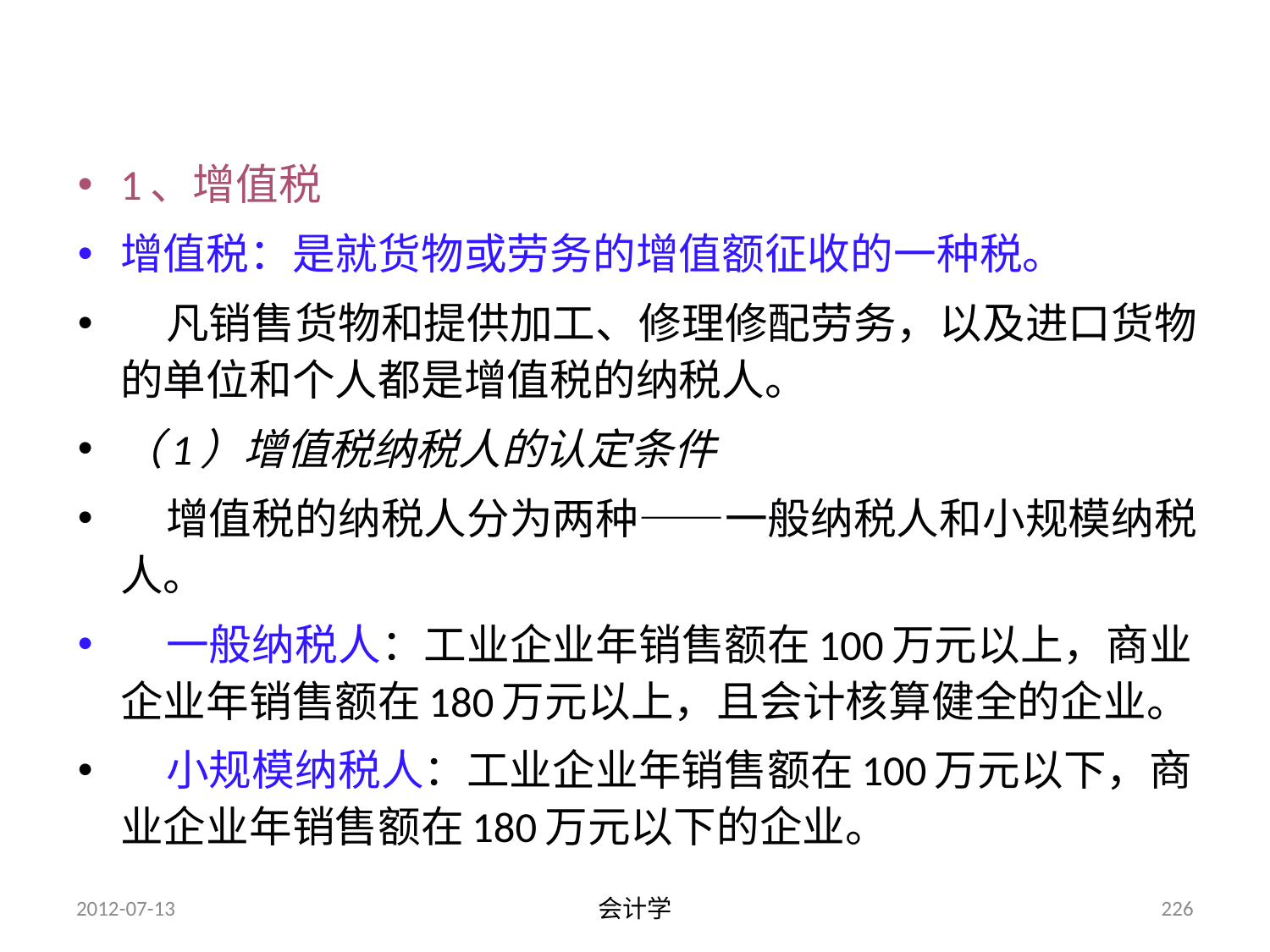

1、增值税
增值税：是就货物或劳务的增值额征收的一种税。
    凡销售货物和提供加工、修理修配劳务，以及进口货物的单位和个人都是增值税的纳税人。
（1）增值税纳税人的认定条件
    增值税的纳税人分为两种——一般纳税人和小规模纳税人。
    一般纳税人：工业企业年销售额在100万元以上，商业企业年销售额在180万元以上，且会计核算健全的企业。
    小规模纳税人：工业企业年销售额在100万元以下，商业企业年销售额在180万元以下的企业。
2012-07-13
会计学
226